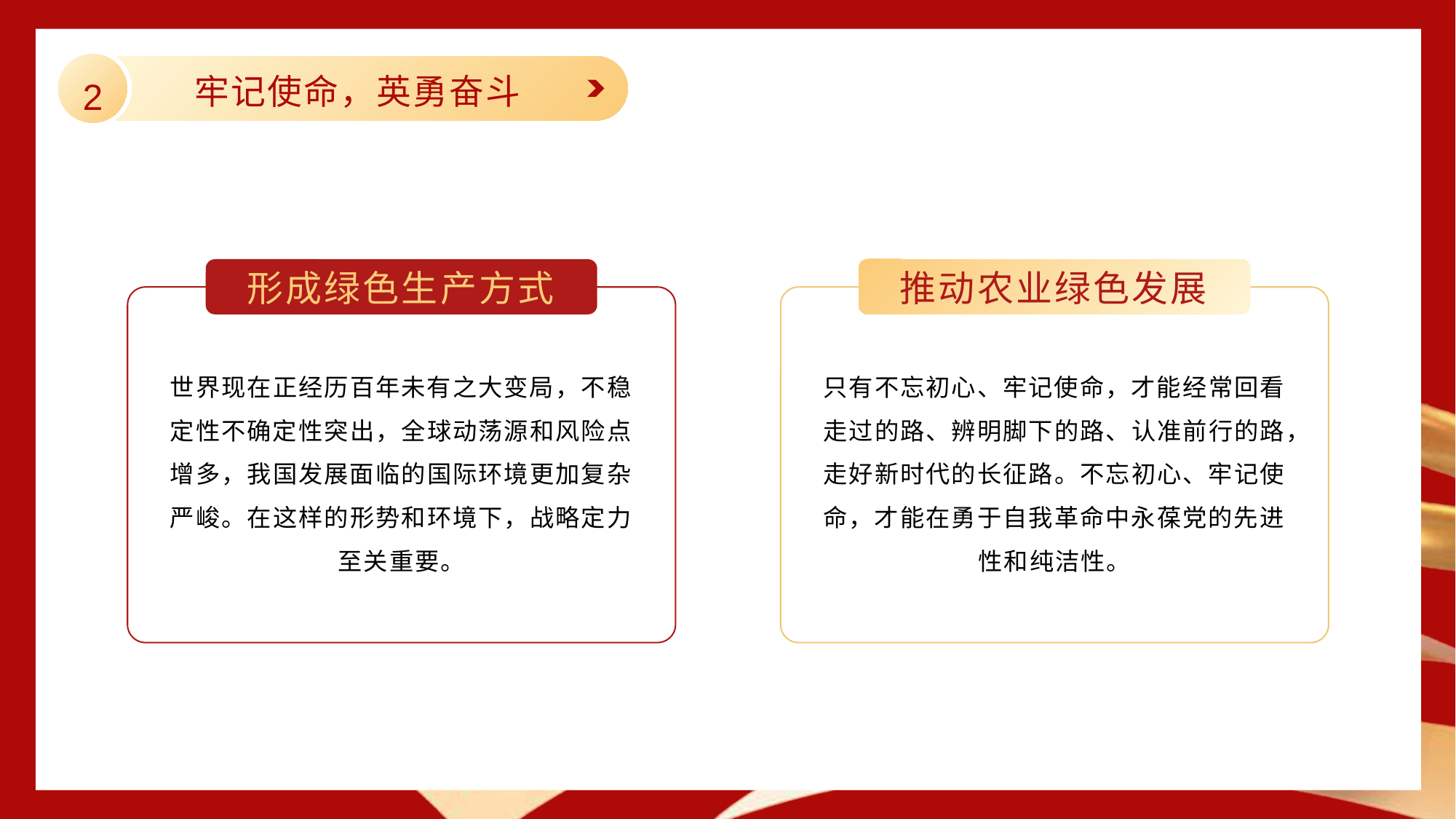

牢记使命，英勇奋斗
2

形成绿色生产方式

世界现在正经历百年未有之大变局，不稳定性不确定性突出，全球动荡源和风险点增多，我国发展面临的国际环境更加复杂严峻。在这样的形势和环境下，战略定力至关重要。

推动农业绿色发展

只有不忘初心、牢记使命，才能经常回看走过的路、辨明脚下的路、认准前行的路，走好新时代的长征路。不忘初心、牢记使命，才能在勇于自我革命中永葆党的先进性和纯洁性。